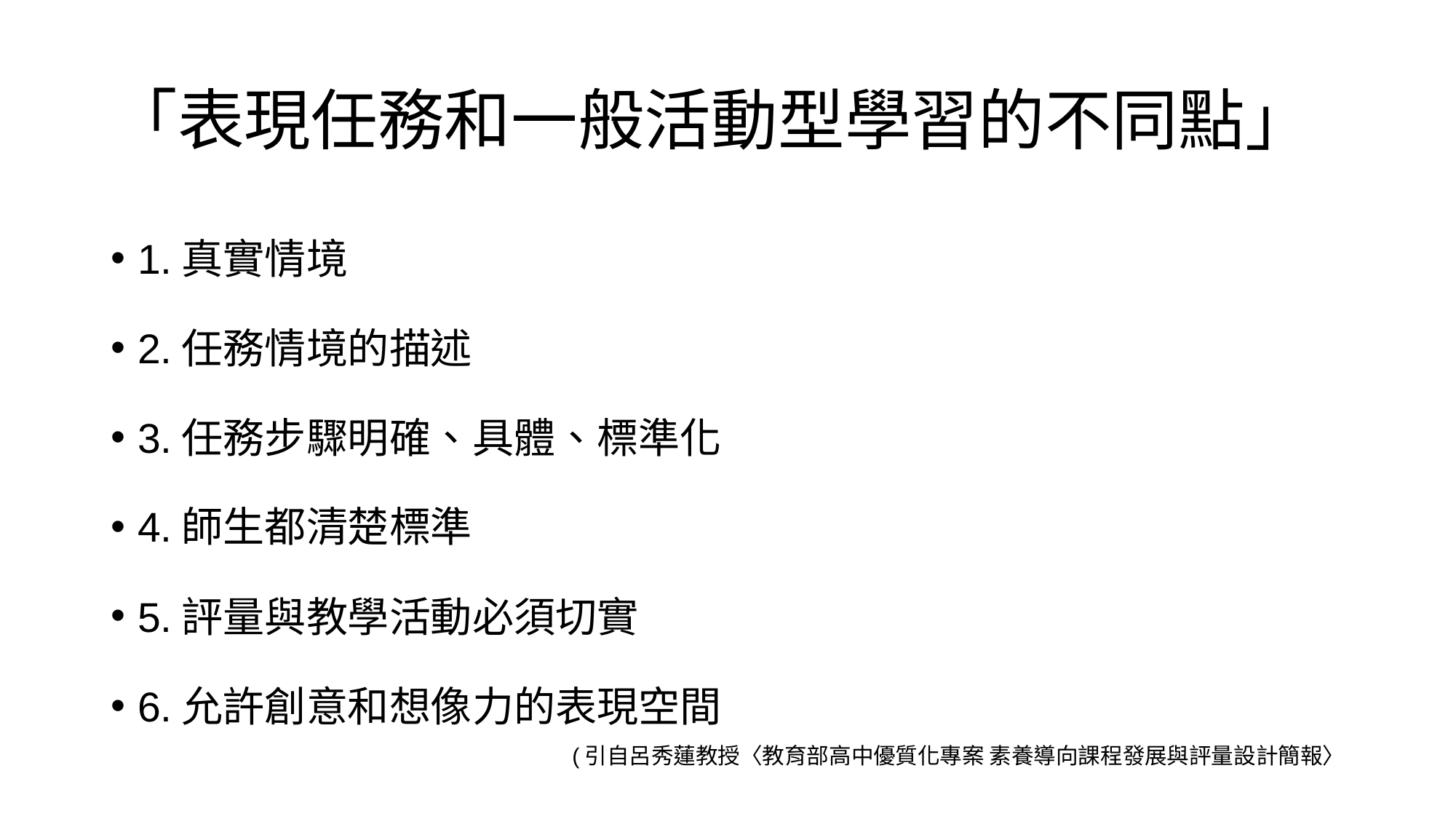

# 「表現任務和一般活動型學習的不同點」
1.真實情境
2.任務情境的描述
3.任務步驟明確、具體、標準化
4.師生都清楚標準
5.評量與教學活動必須切實
6.允許創意和想像力的表現空間
(引自呂秀蓮教授〈教育部高中優質化專案 素養導向課程發展與評量設計簡報〉